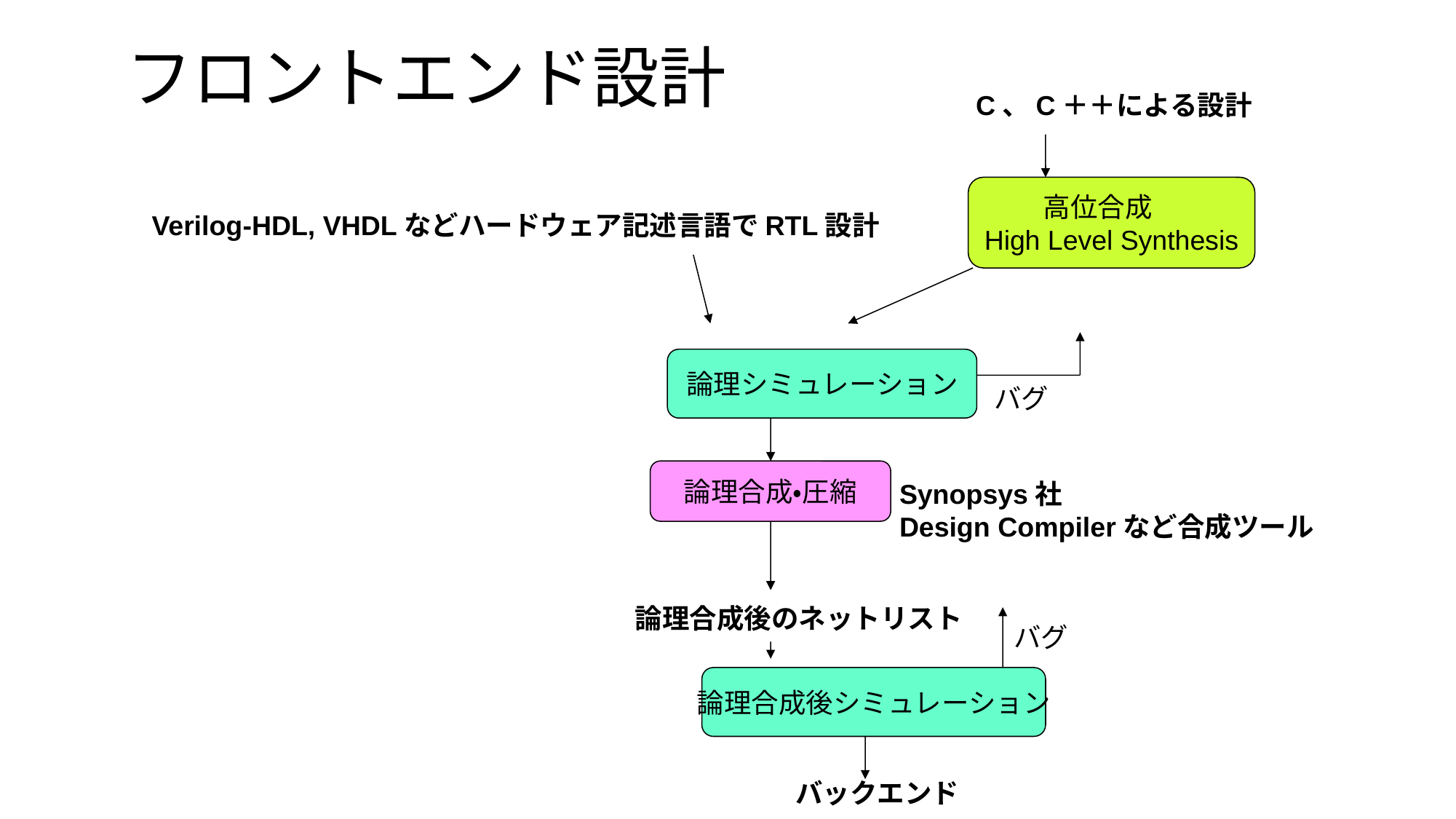

# フロントエンド設計
C、C＋＋による設計

高位合成
High Level Synthesis
Verilog-HDL, VHDLなどハードウェア記述言語でRTL設計

論理シミュレーション

バグ

論理合成・圧縮
Synopsys社
Design Compilerなど合成ツール

論理合成後のネットリスト

バグ

論理合成後シミュレーション

バックエンド